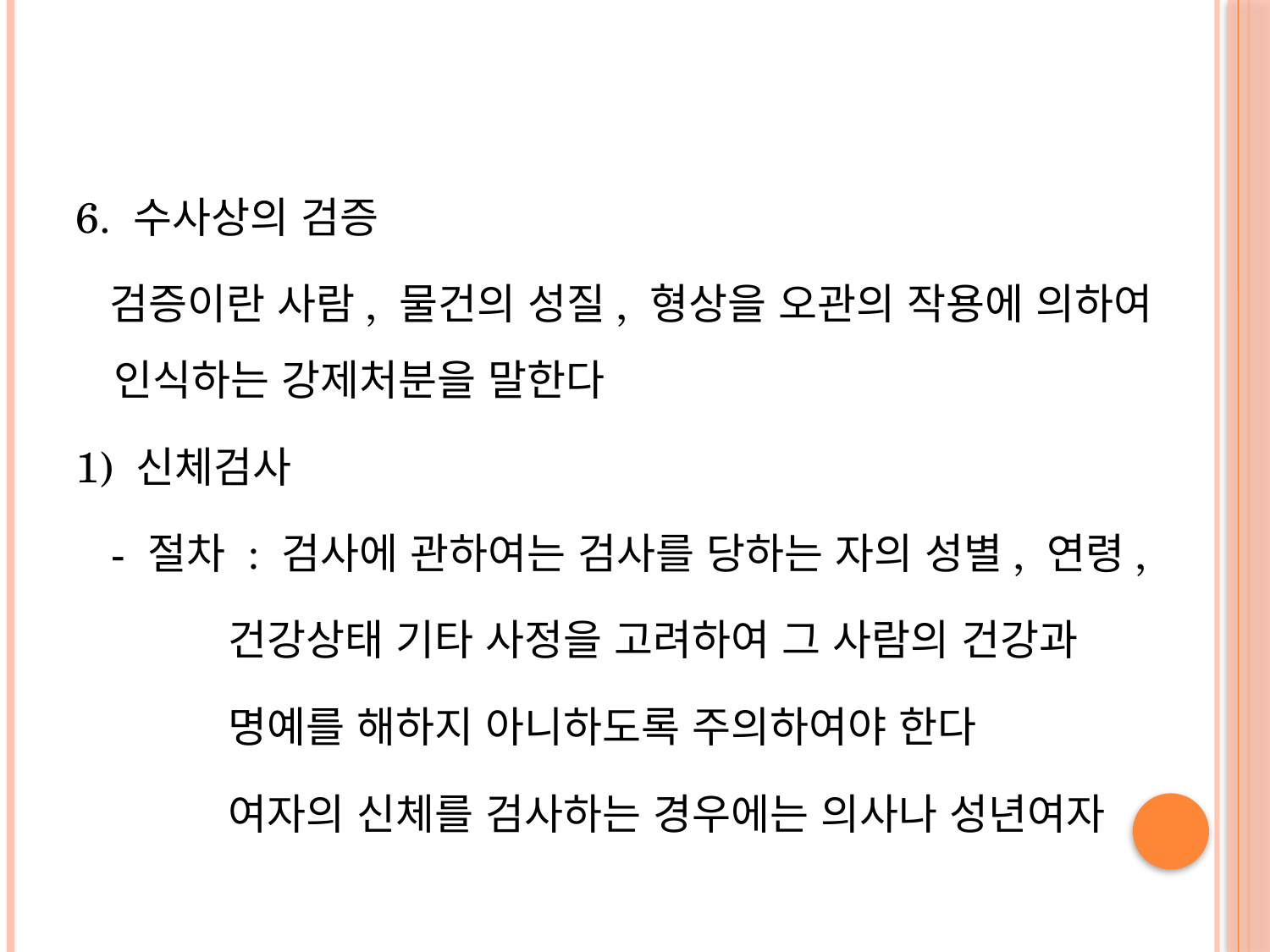

#
6. 수사상의 검증
  검증이란 사람, 물건의 성질, 형상을 오관의 작용에 의하여 인식하는 강제처분을 말한다
1) 신체검사
   - 절차 : 검사에 관하여는 검사를 당하는 자의 성별, 연령,
            건강상태 기타 사정을 고려하여 그 사람의 건강과
            명예를 해하지 아니하도록 주의하여야 한다
            여자의 신체를 검사하는 경우에는 의사나 성년여자